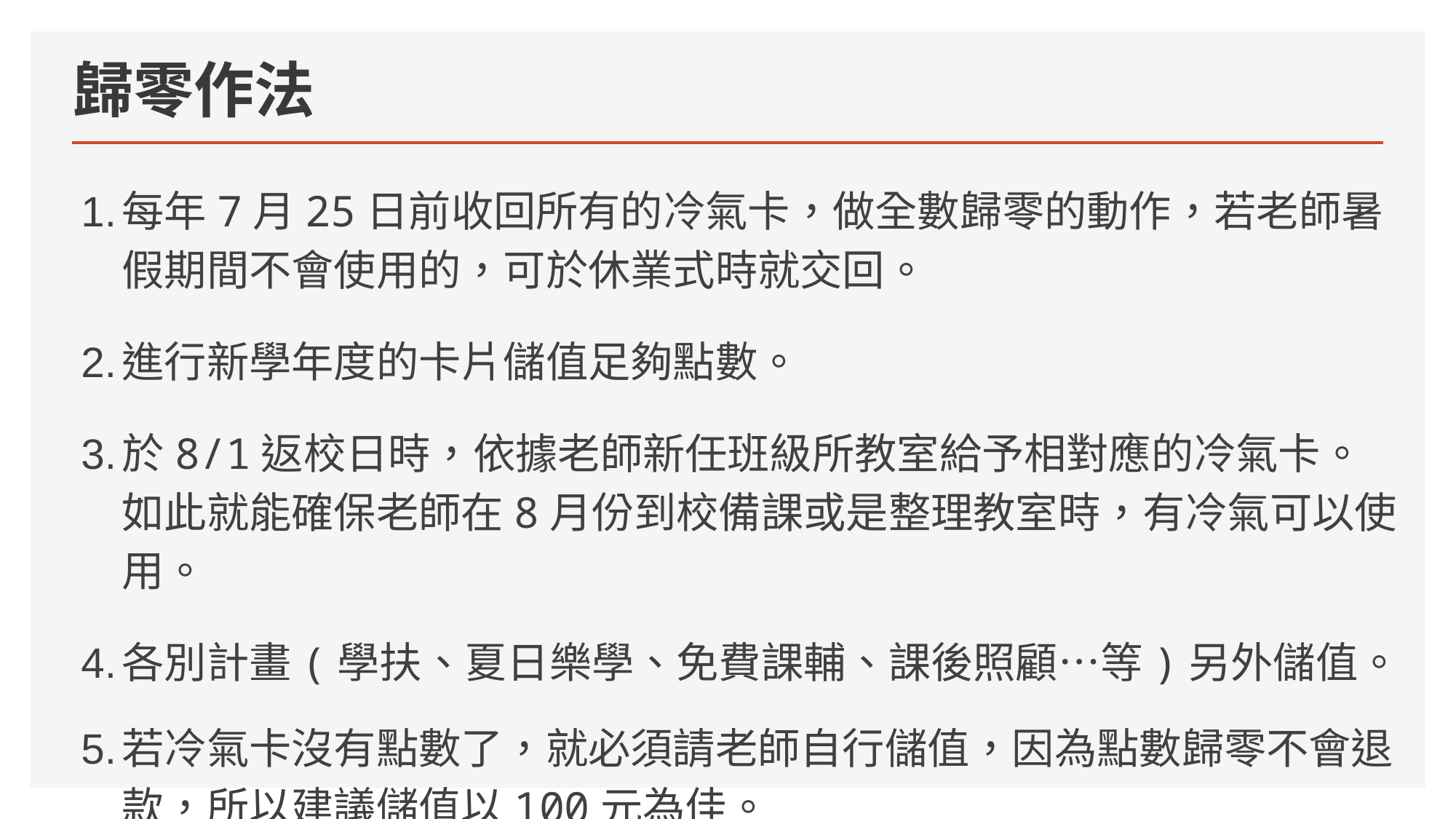

# 歸零作法
每年7月25日前收回所有的冷氣卡，做全數歸零的動作，若老師暑假期間不會使用的，可於休業式時就交回。
進行新學年度的卡片儲值足夠點數。
於8/1返校日時，依據老師新任班級所教室給予相對應的冷氣卡。如此就能確保老師在8月份到校備課或是整理教室時，有冷氣可以使用。
各別計畫(學扶、夏日樂學、免費課輔、課後照顧…等)另外儲值。
若冷氣卡沒有點數了，就必須請老師自行儲值，因為點數歸零不會退款，所以建議儲值以100元為佳。